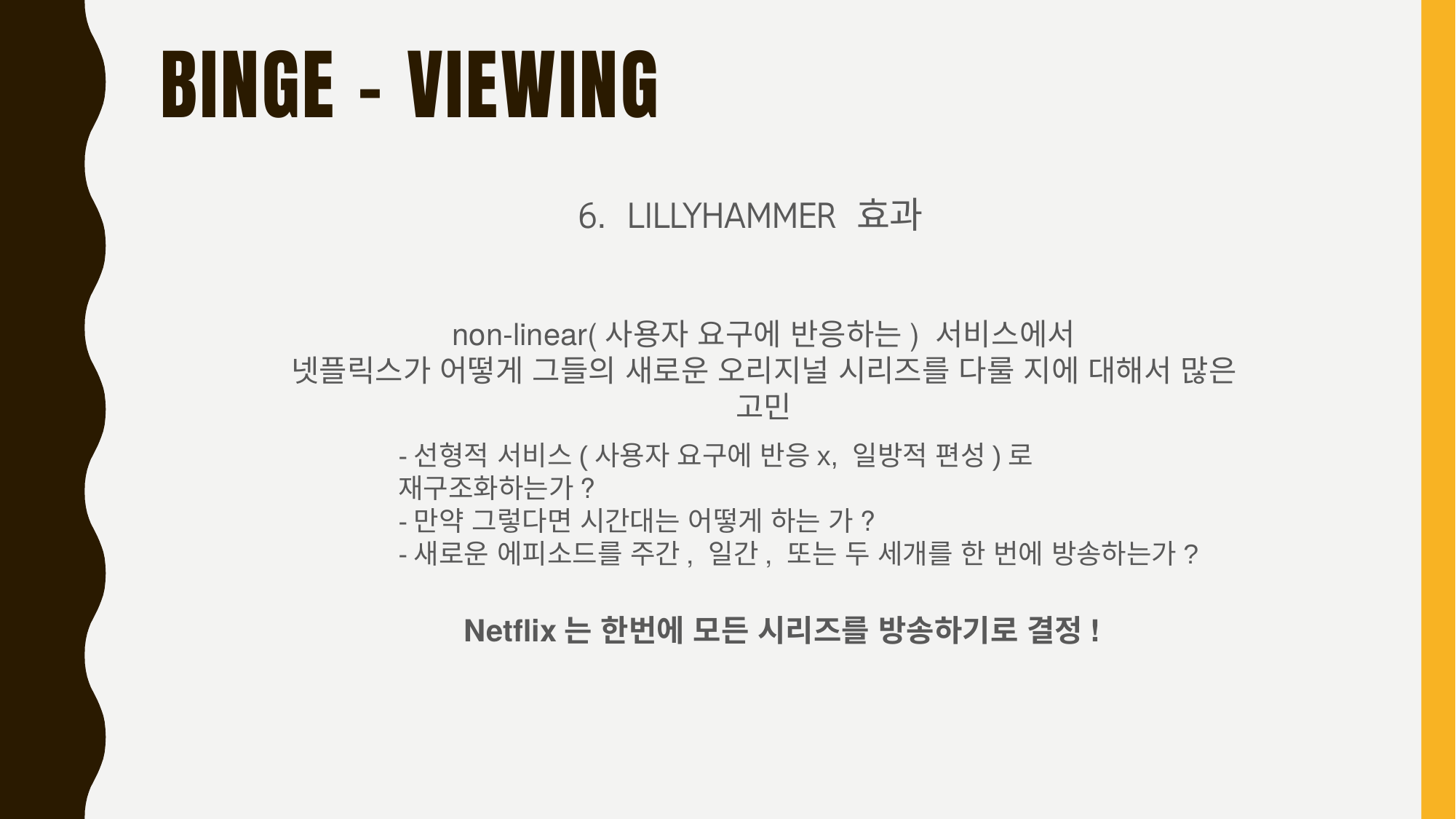

# Binge - viewing
6.  LILLYHAMMER 효과

non-linear(사용자 요구에 반응하는) 서비스에서
넷플릭스가 어떻게 그들의 새로운 오리지널 시리즈를 다룰 지에 대해서 많은 고민

-선형적 서비스(사용자 요구에 반응x, 일방적 편성)로 재구조화하는가?
-만약 그렇다면 시간대는 어떻게 하는 가?
-새로운 에피소드를 주간, 일간, 또는 두 세개를 한 번에 방송하는가?
Netflix는 한번에 모든 시리즈를 방송하기로 결정!